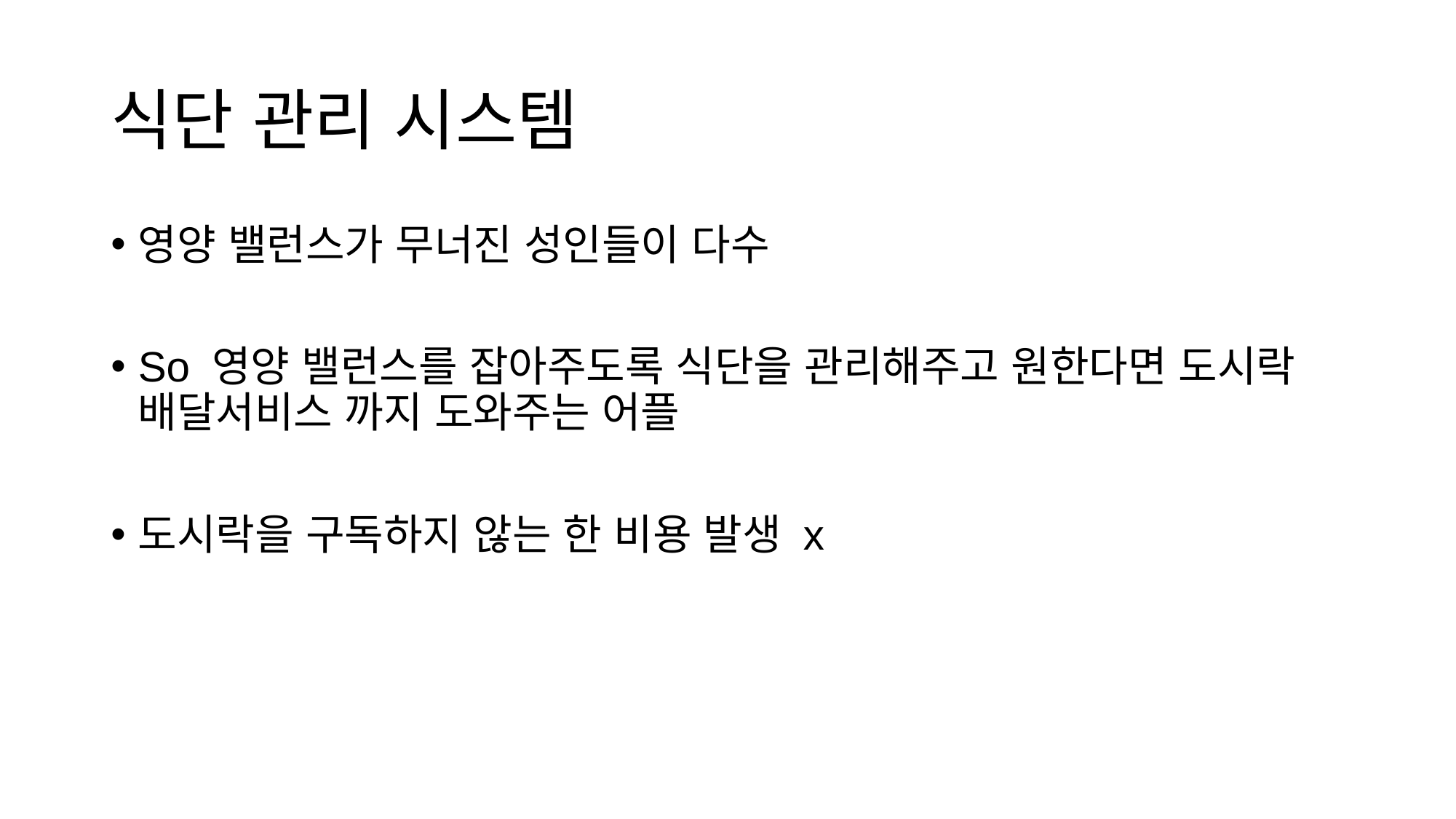

# 식단 관리 시스템
영양 밸런스가 무너진 성인들이 다수

So 영양 밸런스를 잡아주도록 식단을 관리해주고 원한다면 도시락 배달서비스 까지 도와주는 어플

도시락을 구독하지 않는 한 비용 발생 x